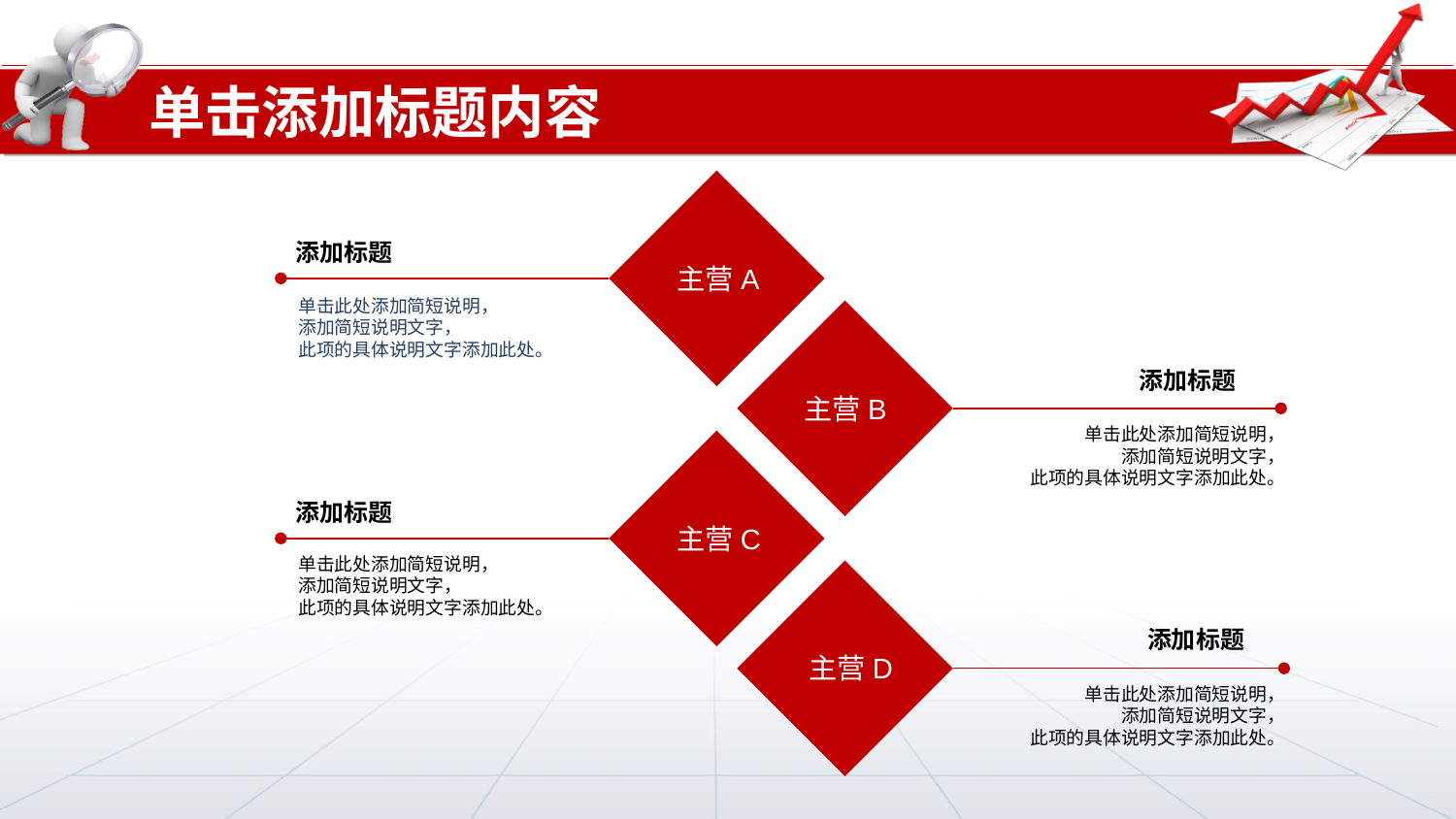

单击添加标题内容

主营A
添加标题
单击此处添加简短说明，
添加简短说明文字，
此项的具体说明文字添加此处。

主营B
添加标题
单击此处添加简短说明，
添加简短说明文字，
此项的具体说明文字添加此处。

主营C
添加标题
单击此处添加简短说明，
添加简短说明文字，
此项的具体说明文字添加此处。

主营D
添加标题
单击此处添加简短说明，
添加简短说明文字，
此项的具体说明文字添加此处。